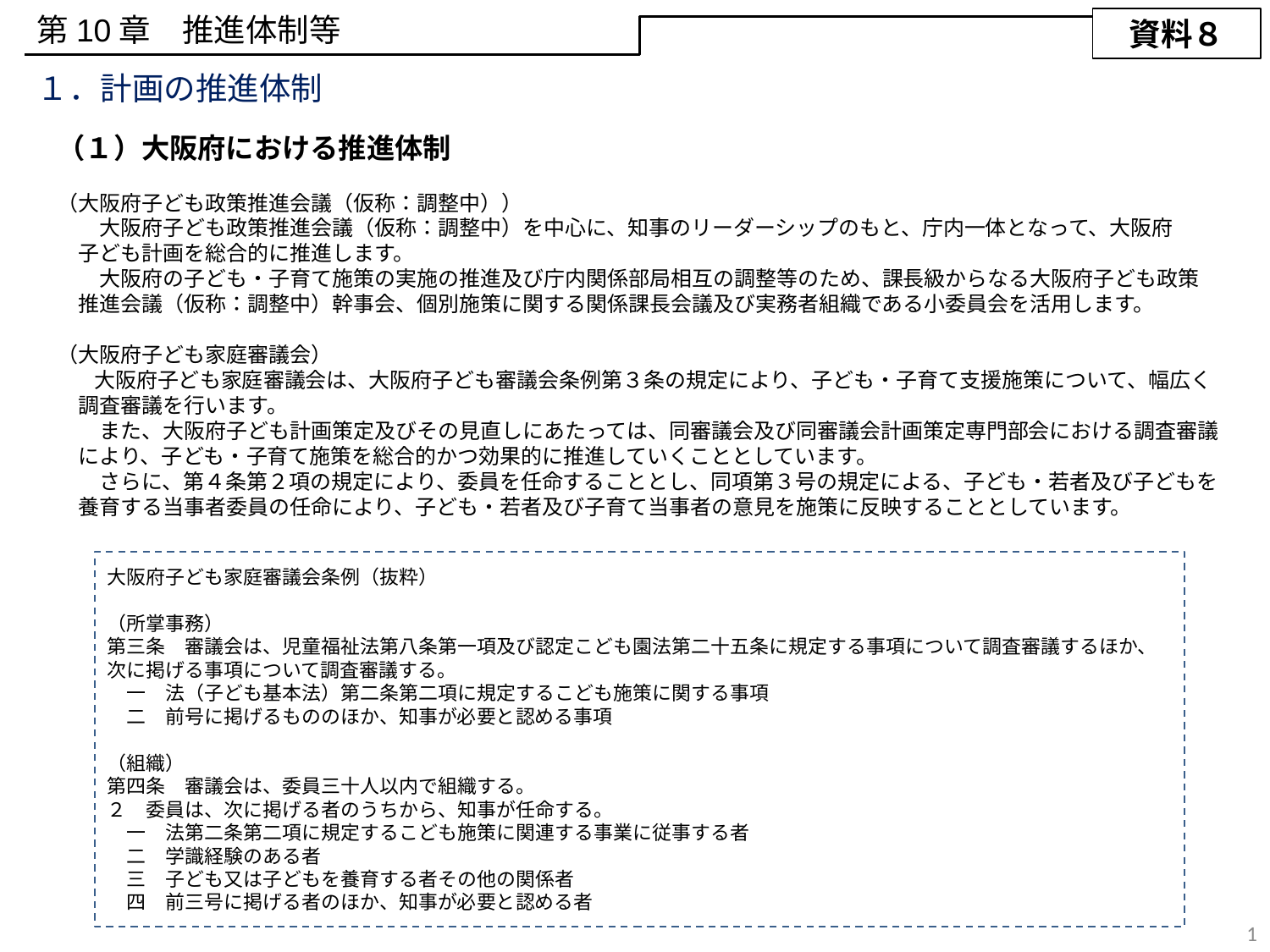

第10章　推進体制等
資料８
１．計画の推進体制

（１）大阪府における推進体制

（大阪府子ども政策推進会議（仮称：調整中））
　　大阪府子ども政策推進会議（仮称：調整中）を中心に、知事のリーダーシップのもと、庁内一体となって、大阪府
　子ども計画を総合的に推進します。
　　大阪府の子ども・子育て施策の実施の推進及び庁内関係部局相互の調整等のため、課長級からなる大阪府子ども政策
　推進会議（仮称：調整中）幹事会、個別施策に関する関係課長会議及び実務者組織である小委員会を活用します。

（大阪府子ども家庭審議会）
　　大阪府子ども家庭審議会は、大阪府子ども審議会条例第３条の規定により、子ども・子育て支援施策について、幅広く
　調査審議を行います。
　　また、大阪府子ども計画策定及びその見直しにあたっては、同審議会及び同審議会計画策定専門部会における調査審議
　により、子ども・子育て施策を総合的かつ効果的に推進していくこととしています。
　　さらに、第４条第２項の規定により、委員を任命することとし、同項第３号の規定による、子ども・若者及び子どもを
　養育する当事者委員の任命により、子ども・若者及び子育て当事者の意見を施策に反映することとしています。
大阪府子ども家庭審議会条例（抜粋）

（所掌事務）
第三条　審議会は、児童福祉法第八条第一項及び認定こども園法第二十五条に規定する事項について調査審議するほか、次に掲げる事項について調査審議する。
　一　法（子ども基本法）第二条第二項に規定するこども施策に関する事項
　二　前号に掲げるもののほか、知事が必要と認める事項る

（組織）
第四条　審議会は、委員三十人以内で組織する。
２　委員は、次に掲げる者のうちから、知事が任命する。
　一　法第二条第二項に規定するこども施策に関連する事業に従事する者
　二　学識経験のある者
　三　子ども又は子どもを養育する者その他の関係者
　四　前三号に掲げる者のほか、知事が必要と認める者のほか、知事が必要と認める事項
1